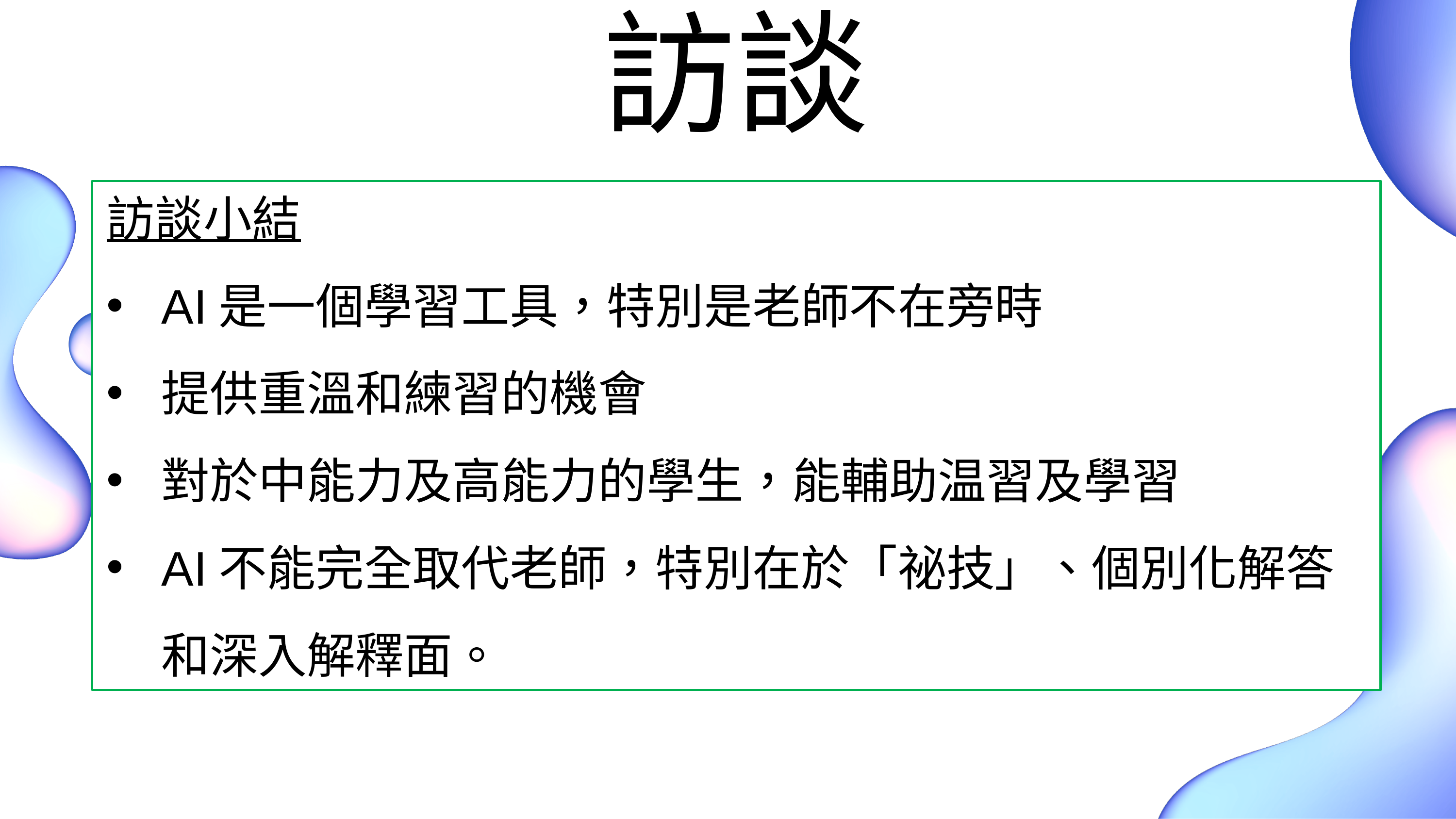

# 訪談
訪談小結
AI是一個學習工具，特別是老師不在旁時
提供重溫和練習的機會
對於中能力及高能力的學生，能輔助温習及學習
AI不能完全取代老師，特別在於「祕技」、個別化解答和深入解釋面。